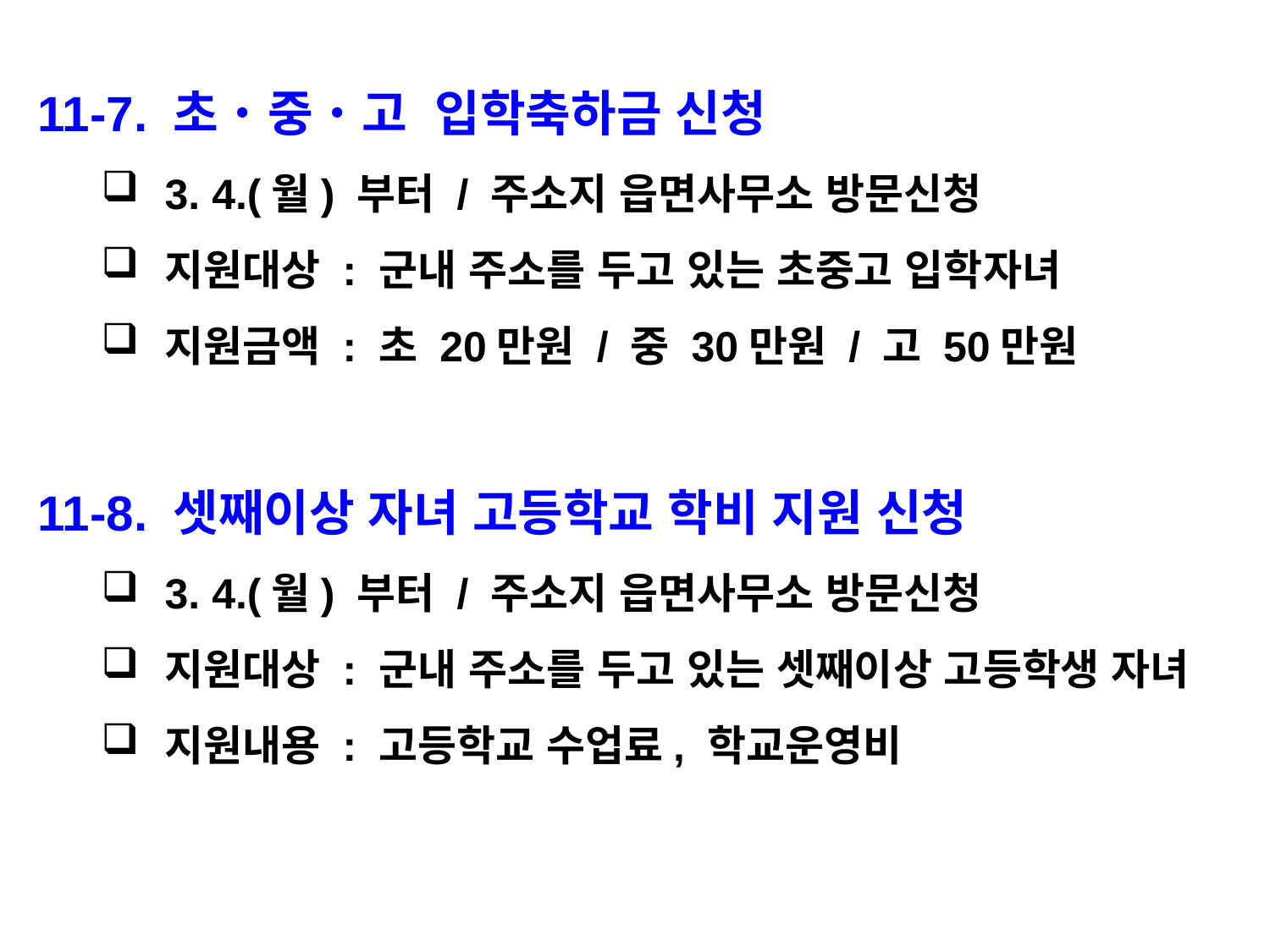

11-7. 초‧중‧고  입학축하금 신청
3. 4.(월) 부터 / 주소지 읍면사무소 방문신청
지원대상 : 군내 주소를 두고 있는 초중고 입학자녀
지원금액 : 초 20만원 / 중 30만원 / 고 50만원

11-8. 셋째이상 자녀 고등학교 학비 지원 신청
3. 4.(월) 부터 / 주소지 읍면사무소 방문신청
지원대상 : 군내 주소를 두고 있는 셋째이상 고등학생 자녀
지원내용 : 고등학교 수업료, 학교운영비